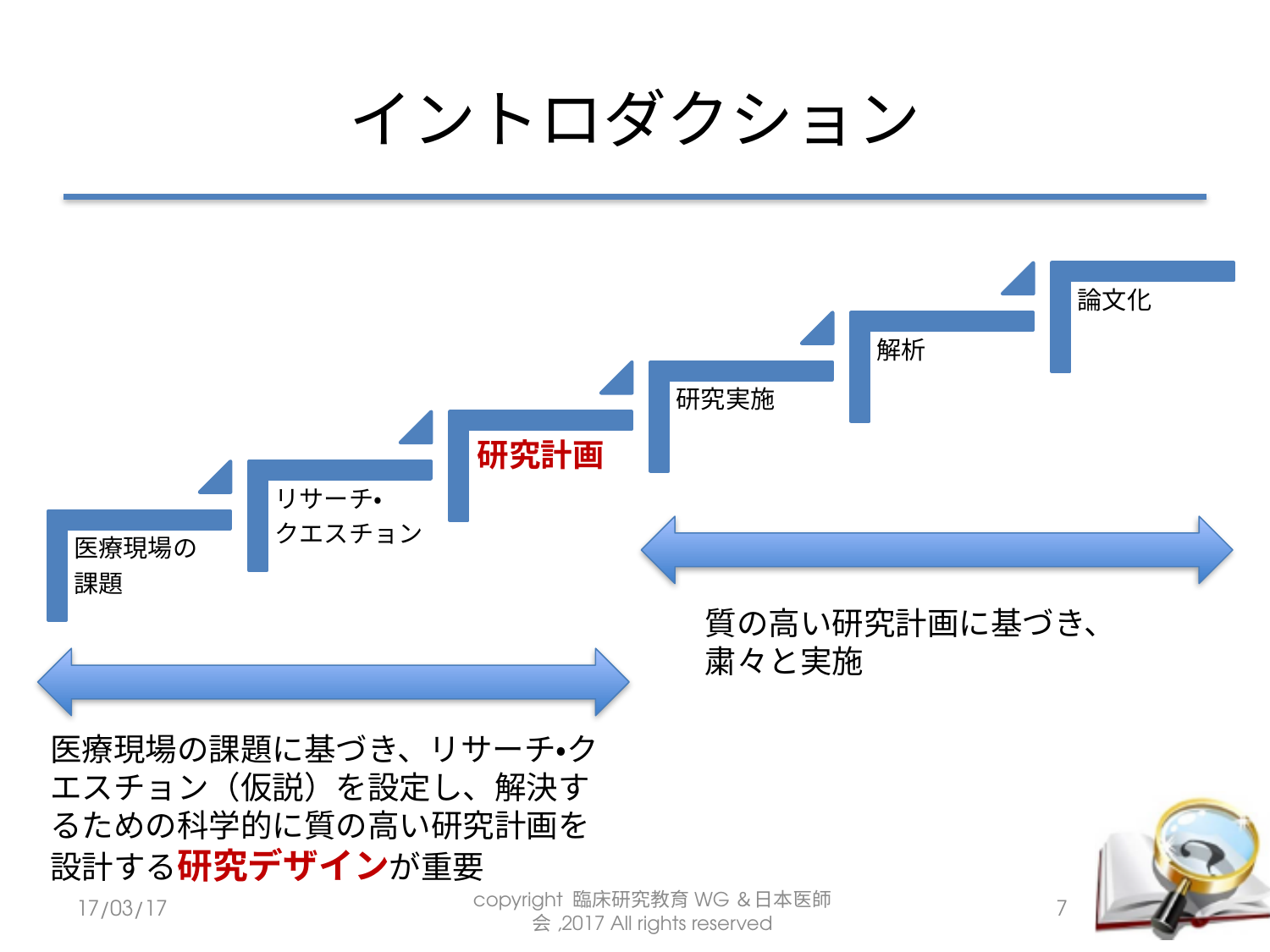

# イントロダクション
医療現場の
課題
リサーチ・
クエスチョン
研究計画
研究実施
解析
論文化

質の高い研究計画に基づき、粛々と実施

医療現場の課題に基づき、リサーチ・クエスチョン（仮説）を設定し、解決するための科学的に質の高い研究計画を設計する研究デザインが重要
17/03/17
copyright 臨床研究教育WG＆日本医師会,2017 All rights reserved
7